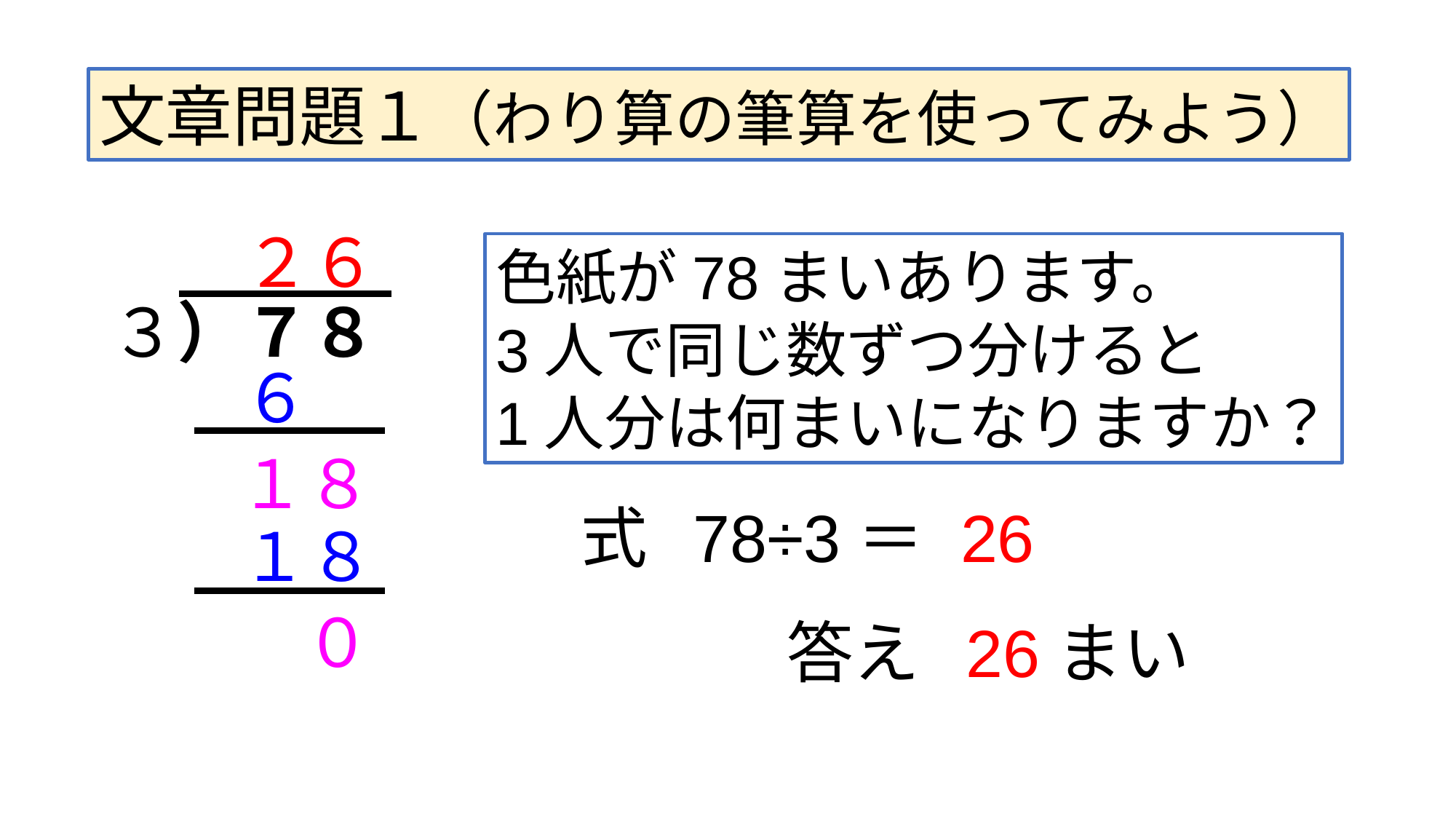

文章問題１（わり算の筆算を使ってみよう）
２
６
色紙が78まいあります。
3人で同じ数ずつ分けると
1人分は何まいになりますか？
３）７８
６
１８
 式  78÷3＝
26
１８
０
 答え  26まい